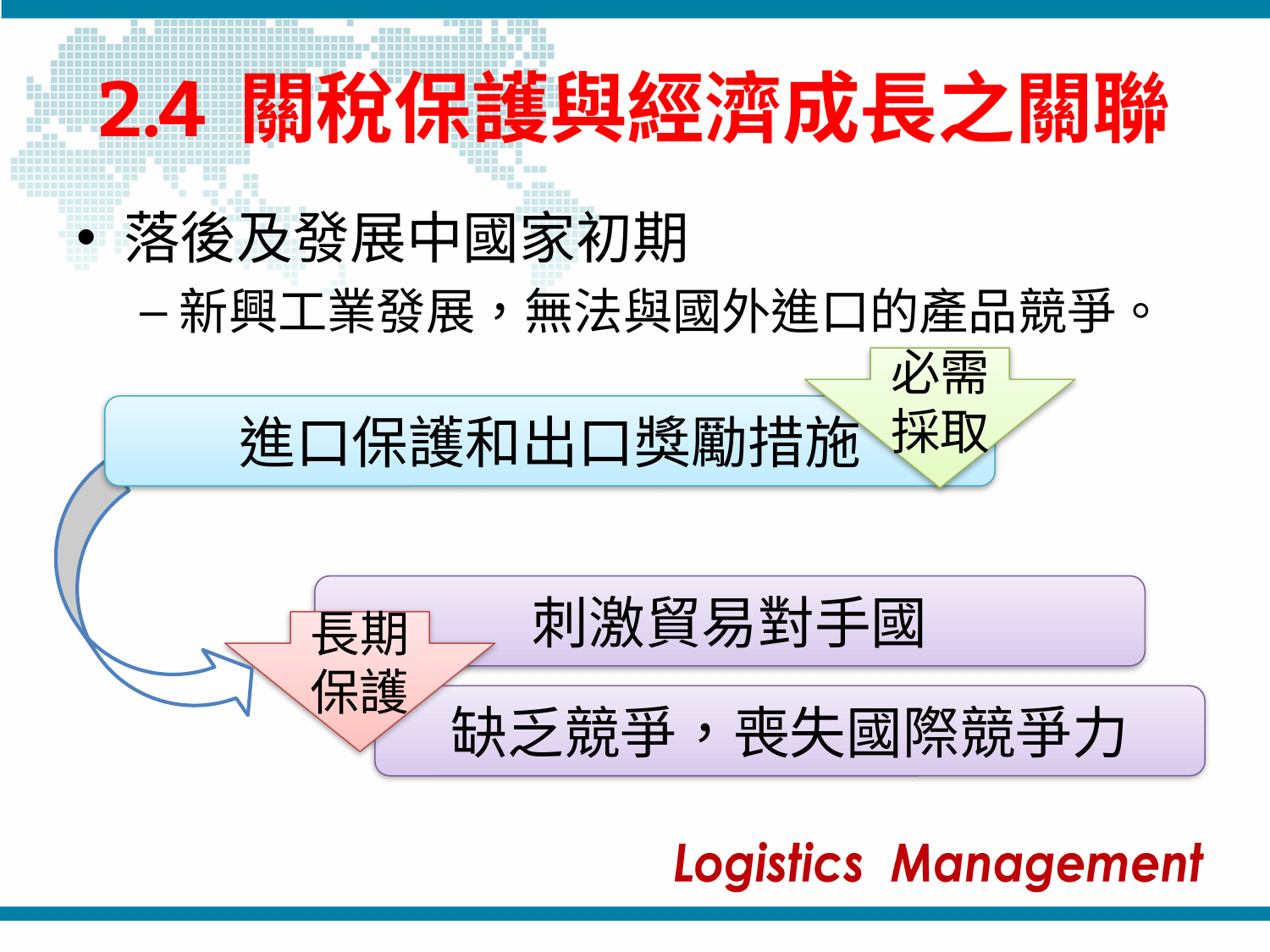

# 2.4 關稅保護與經濟成長之關聯
落後及發展中國家初期
新興工業發展，無法與國外進口的產品競爭。
必需採取

進口保護和出口獎勵措施

刺激貿易對手國
長期保護

缺乏競爭，喪失國際競爭力